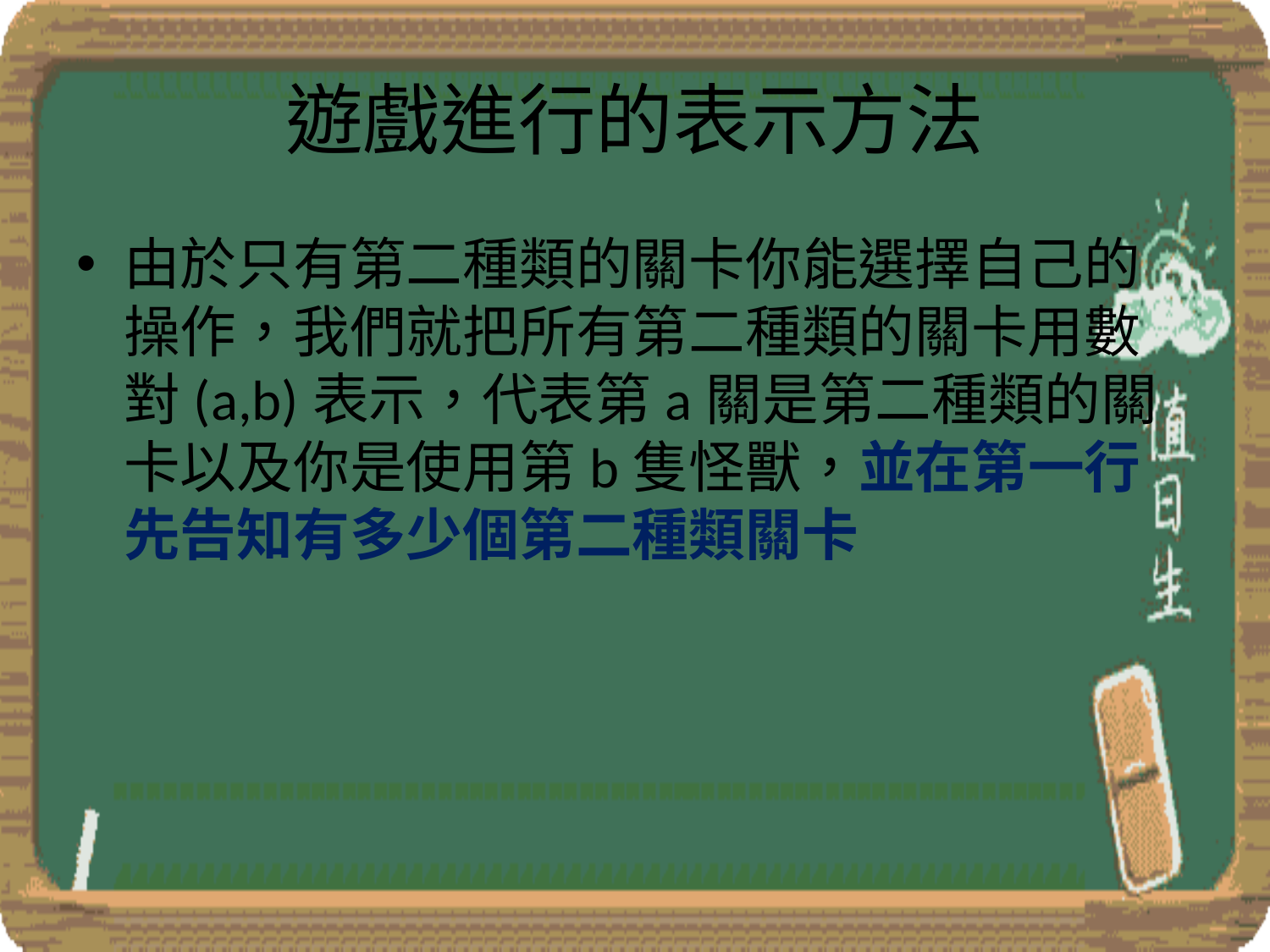

# 遊戲進行的表示方法
由於只有第二種類的關卡你能選擇自己的操作，我們就把所有第二種類的關卡用數對(a,b)表示，代表第a關是第二種類的關卡以及你是使用第b隻怪獸，並在第一行先告知有多少個第二種類關卡